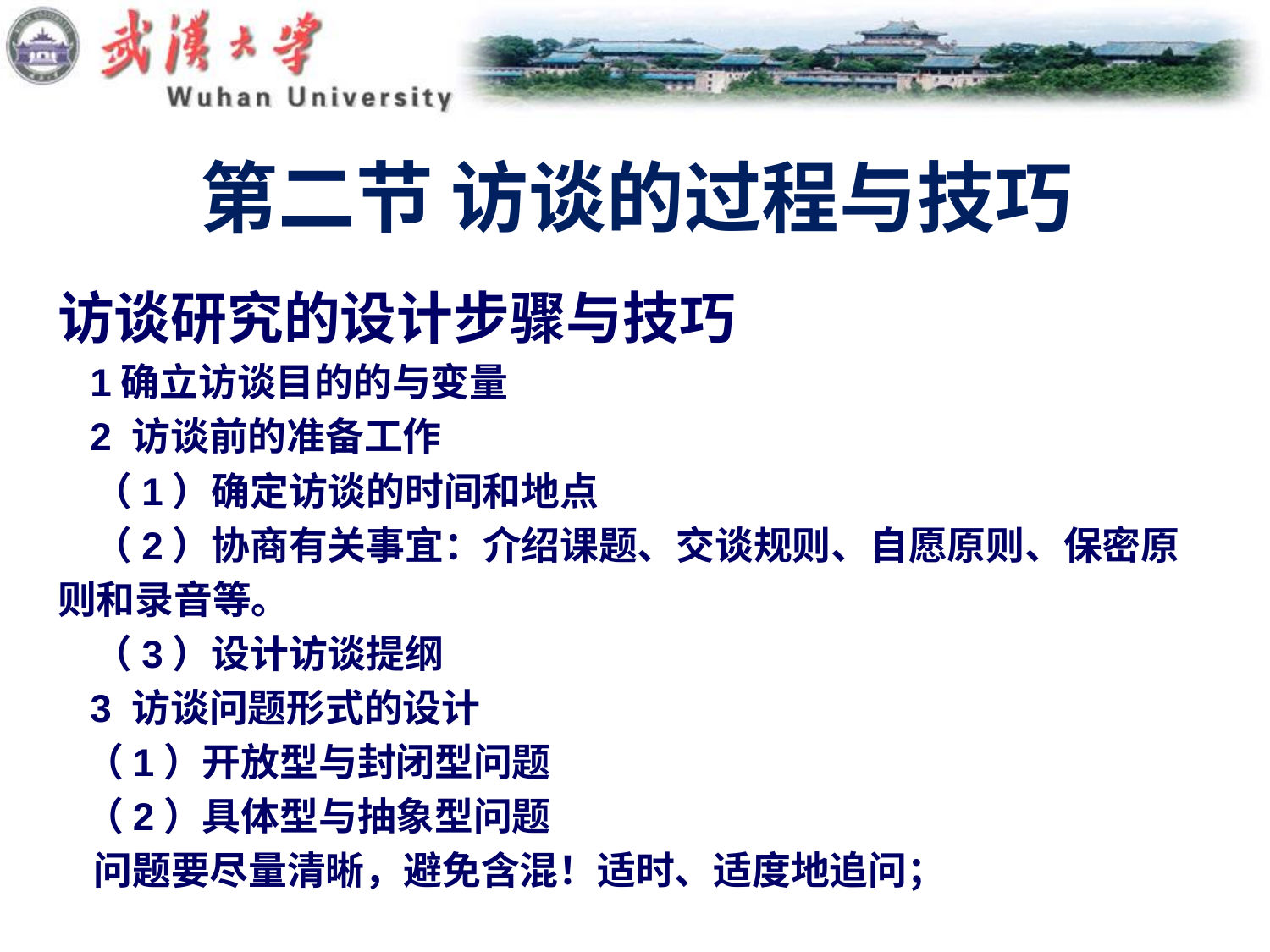

# 第二节 访谈的过程与技巧
访谈研究的设计步骤与技巧
   1确立访谈目的的与变量
   2 访谈前的准备工作
   （1）确定访谈的时间和地点
   （2）协商有关事宜：介绍课题、交谈规则、自愿原则、保密原
则和录音等。
   （3）设计访谈提纲
   3 访谈问题形式的设计
  （1）开放型与封闭型问题
  （2）具体型与抽象型问题
   问题要尽量清晰，避免含混！适时、适度地追问；